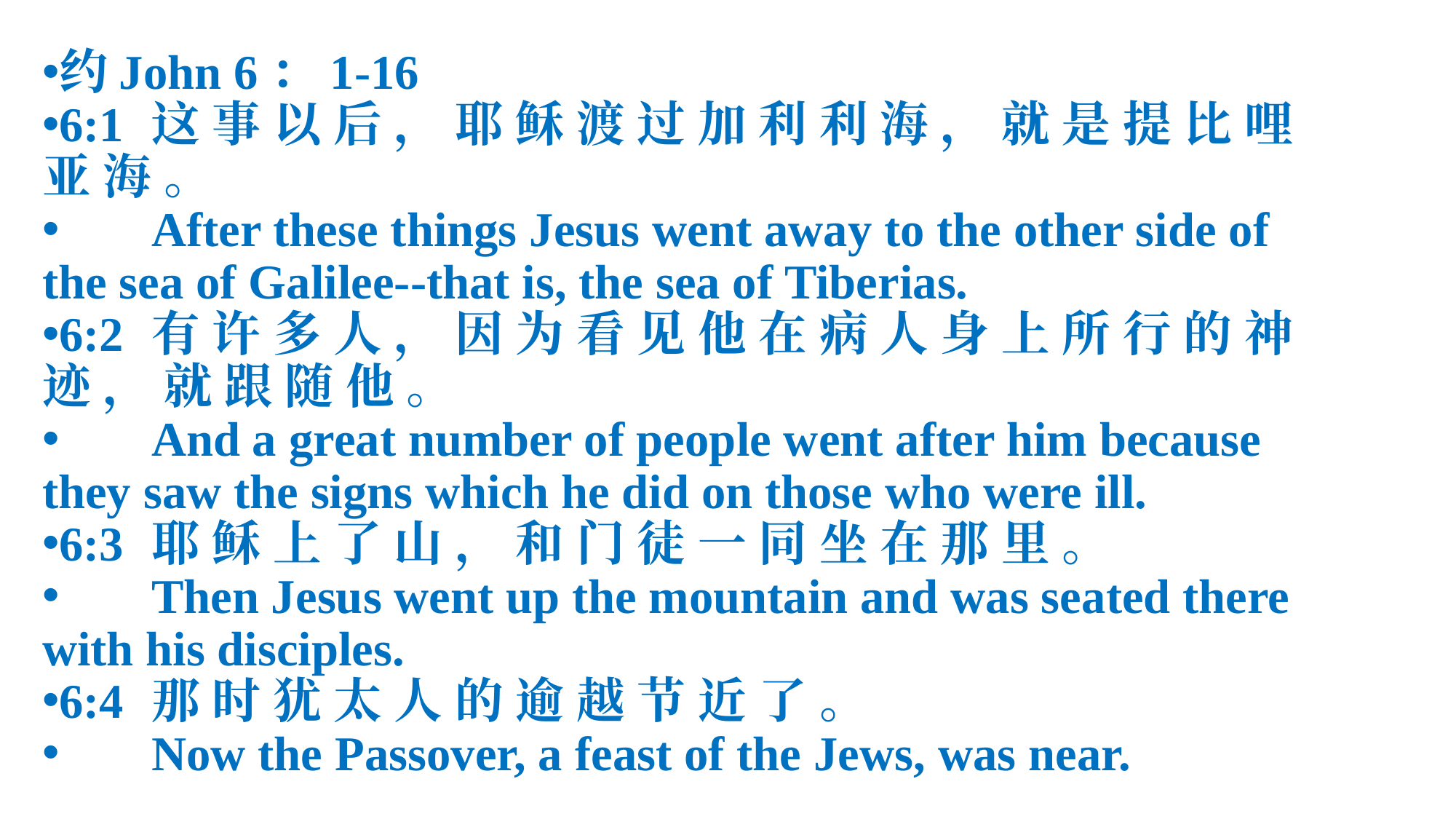

约John 6：1-16
6:1	这 事 以 后 ， 耶 稣 渡 过 加 利 利 海 ， 就 是 提 比 哩 亚 海 。
   	After these things Jesus went away to the other side of the sea of Galilee--that is, the sea of Tiberias.
6:2	有 许 多 人 ， 因 为 看 见 他 在 病 人 身 上 所 行 的 神 迹 ， 就 跟 随 他 。
   	And a great number of people went after him because they saw the signs which he did on those who were ill.
6:3	耶 稣 上 了 山 ， 和 门 徒 一 同 坐 在 那 里 。
   	Then Jesus went up the mountain and was seated there with his disciples.
6:4	那 时 犹 太 人 的 逾 越 节 近 了 。
   	Now the Passover, a feast of the Jews, was near.